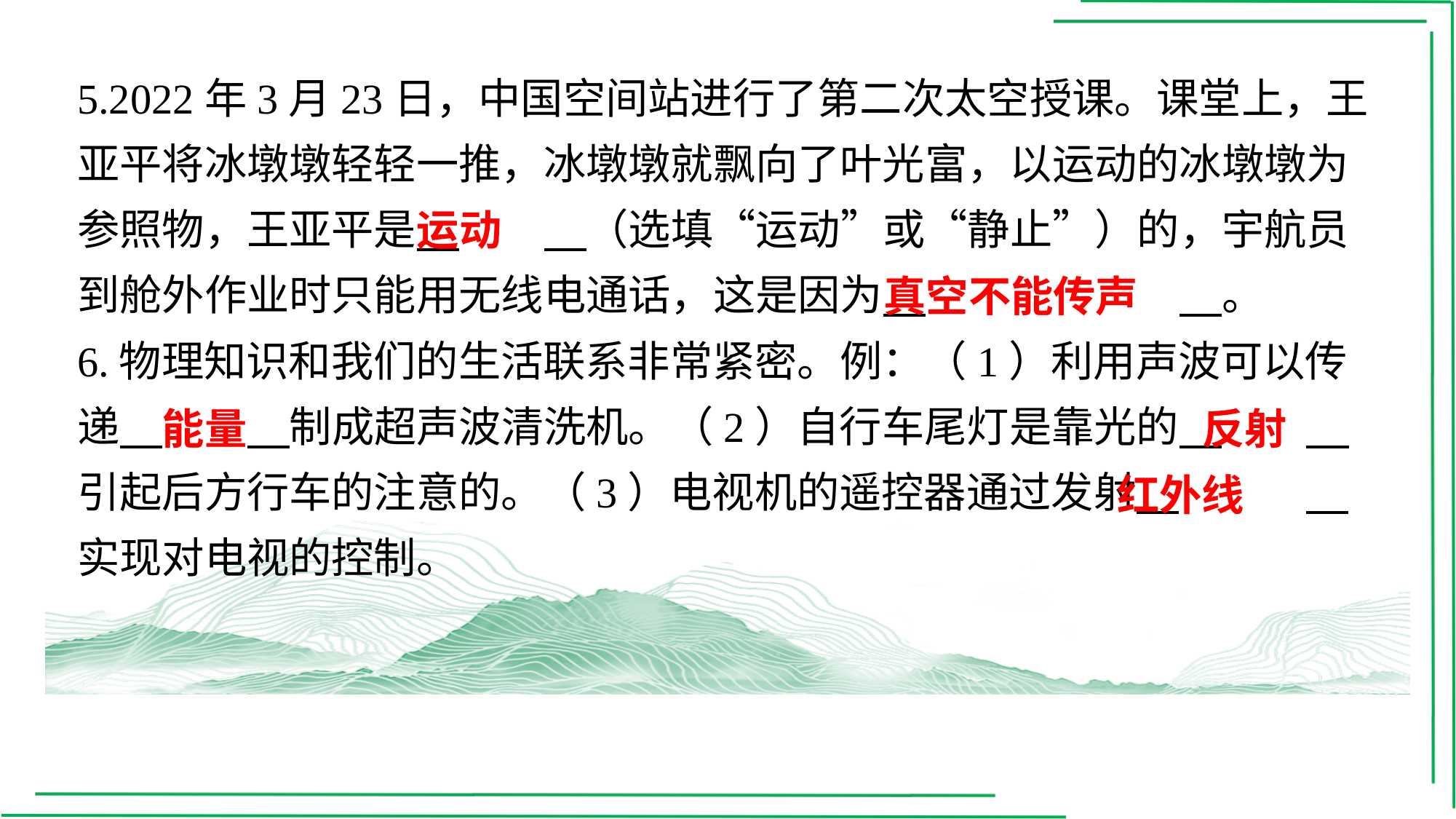

5.2022年3月23日，中国空间站进行了第二次太空授课。课堂上，王亚平将冰墩墩轻轻一推，冰墩墩就飘向了叶光富，以运动的冰墩墩为参照物，王亚平是 　运动　⁠（选填“运动”或“静止”）的，宇航员到舱外作业时只能用无线电通话，这是因为 　真空不能传声　⁠。
6.物理知识和我们的生活联系非常紧密。例：（1）利用声波可以传递 　能量　⁠制成超声波清洗机。（2）自行车尾灯是靠光的 　反射　⁠引起后方行车的注意的。（3）电视机的遥控器通过发射 　红外线　⁠实现对电视的控制。
运动
真空不能传声
能量
反射
红外线